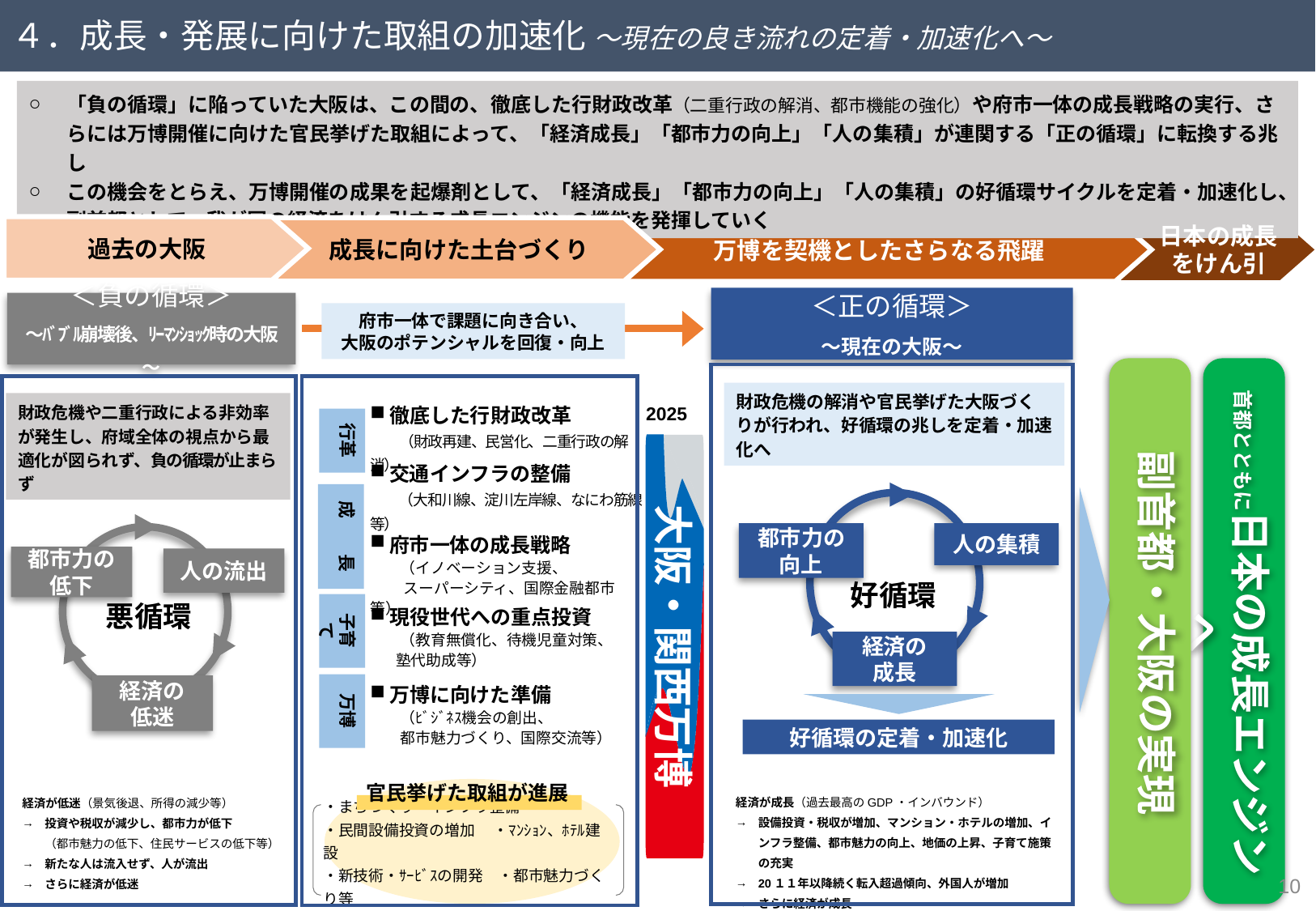

４．成長・発展に向けた取組の加速化 ～現在の良き流れの定着・加速化へ～
「負の循環」に陥っていた大阪は、この間の、徹底した行財政改革（二重行政の解消、都市機能の強化）や府市一体の成長戦略の実行、さらには万博開催に向けた官民挙げた取組によって、「経済成長」「都市力の向上」「人の集積」が連関する「正の循環」に転換する兆し
この機会をとらえ、万博開催の成果を起爆剤として、「経済成長」「都市力の向上」「人の集積」の好循環サイクルを定着・加速化し、副首都として、我が国の経済をけん引する成長エンジンの機能を発揮していく

過去の大阪
日本の成長
をけん引
成長に向けた土台づくり
万博を契機としたさらなる飛躍
＜正の循環＞
～現在の大阪～
＜負の循環＞
～ﾊﾞﾌﾞﾙ崩壊後、ﾘｰﾏﾝｼｮｯｸ時の大阪～
府市一体で課題に向き合い、
大阪のポテンシャルを回復・向上

首都とともに日本の成長エンジンへ

財政危機の解消や官民挙げた大阪づくりが行われ、好循環の兆しを定着・加速化へ
財政危機や二重行政による非効率が発生し、府域全体の視点から最適化が図られず、負の循環が止まらず
2025
徹底した行財政改革
　　（財政再建、民営化、二重行政の解消）
副首都・大阪の実現
行革
大阪・関西万博

都市力の向上
人の集積
好循環

経済の
成長
交通インフラの整備
　　（大和川線、淀川左岸線、なにわ筋線等）
府市一体の成長戦略
　　（イノベーション支援、
　　 スーパーシティ、国際金融都市等）
成　　長

都市力の低下
人の流出
悪循環

経済の
低迷

子育て
現役世代への重点投資
　　（教育無償化、待機児童対策、
  　塾代助成等）
万博
万博に向けた準備
　　（ﾋﾞｼﾞﾈｽ機会の創出、
　　都市魅力づくり、国際交流等）

好循環の定着・加速化
官民挙げた取組が進展

経済が成長（過去最高のGDP・インバウンド）
設備投資・税収が増加、マンション・ホテルの増加、インフラ整備、都市魅力の向上、地価の上昇、子育て施策の充実
20１１年以降続く転入超過傾向、外国人が増加
さらに経済が成長
経済が低迷（景気後退、所得の減少等）
投資や税収が減少し、都市力が低下
（都市魅力の低下、住民サービスの低下等）
新たな人は流入せず、人が流出
さらに経済が低迷

・まちづくり・インフラ整備
・民間設備投資の増加　 ・ﾏﾝｼｮﾝ、ﾎﾃﾙ建設
・新技術・ｻｰﾋﾞｽの開発　・都市魅力づくり等

10